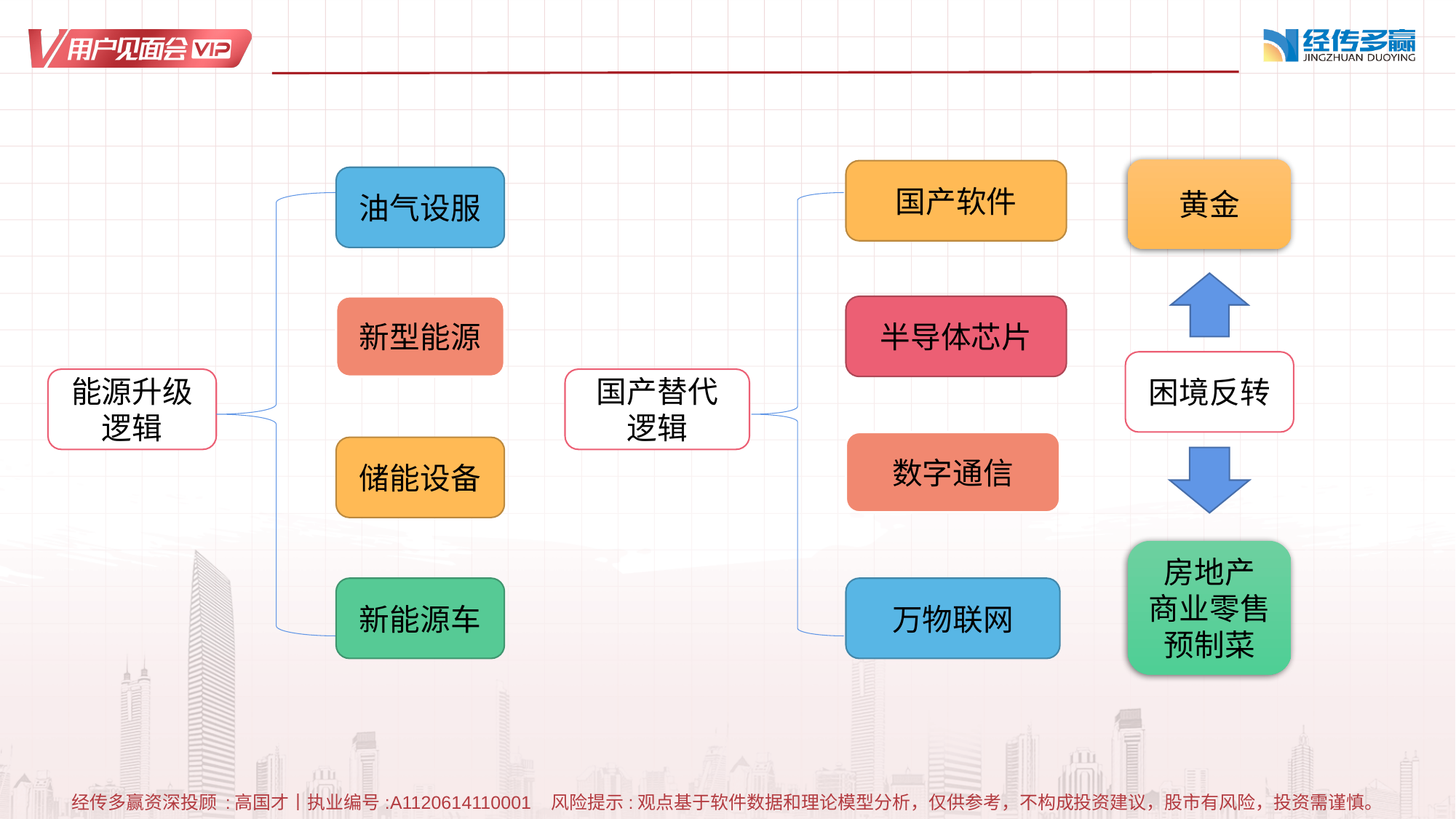

黄金
国产软件
油气设服

新型能源
半导体芯片
困境反转
能源升级逻辑
国产替代
逻辑
数字通信
储能设备

房地产
商业零售
预制菜
新能源车
万物联网